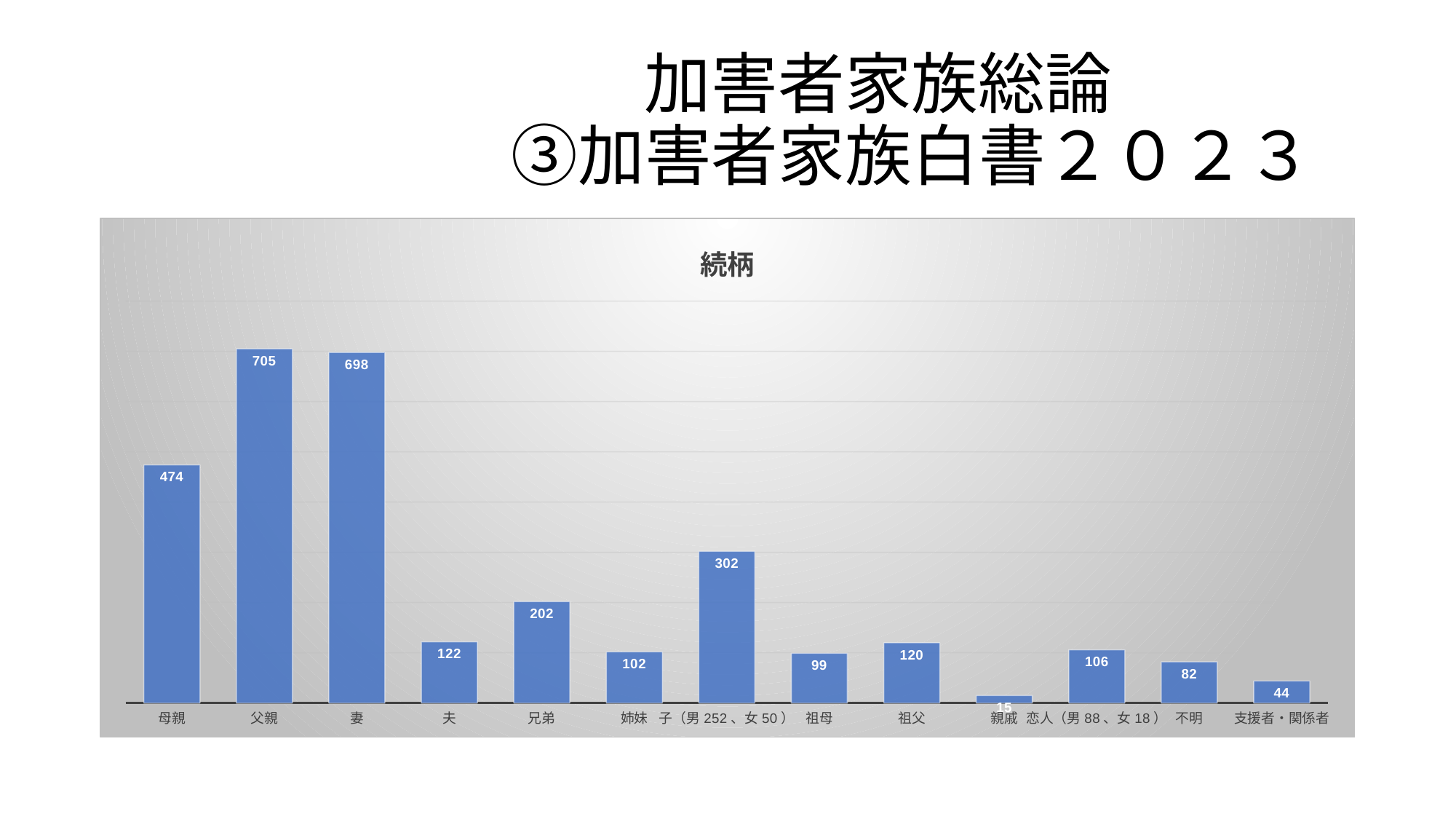

# 加害者家族総論 　　　　　　③加害者家族白書２０２３

### Chart: 続柄

| Category |  |
|---|---|
| 母親 | 474.0 |
| 父親 | 705.0 |
| 妻 | 698.0 |
| 夫 | 122.0 |
| 兄弟 | 202.0 |
| 姉妹 | 102.0 |
| 子（男252、女50） | 302.0 |
| 祖母 | 99.0 |
| 祖父 | 120.0 |
| 親戚 | 15.0 |
| 恋人（男88、女18） | 106.0 |
| 不明 | 82.0 |
| 支援者・関係者 | 44.0 |